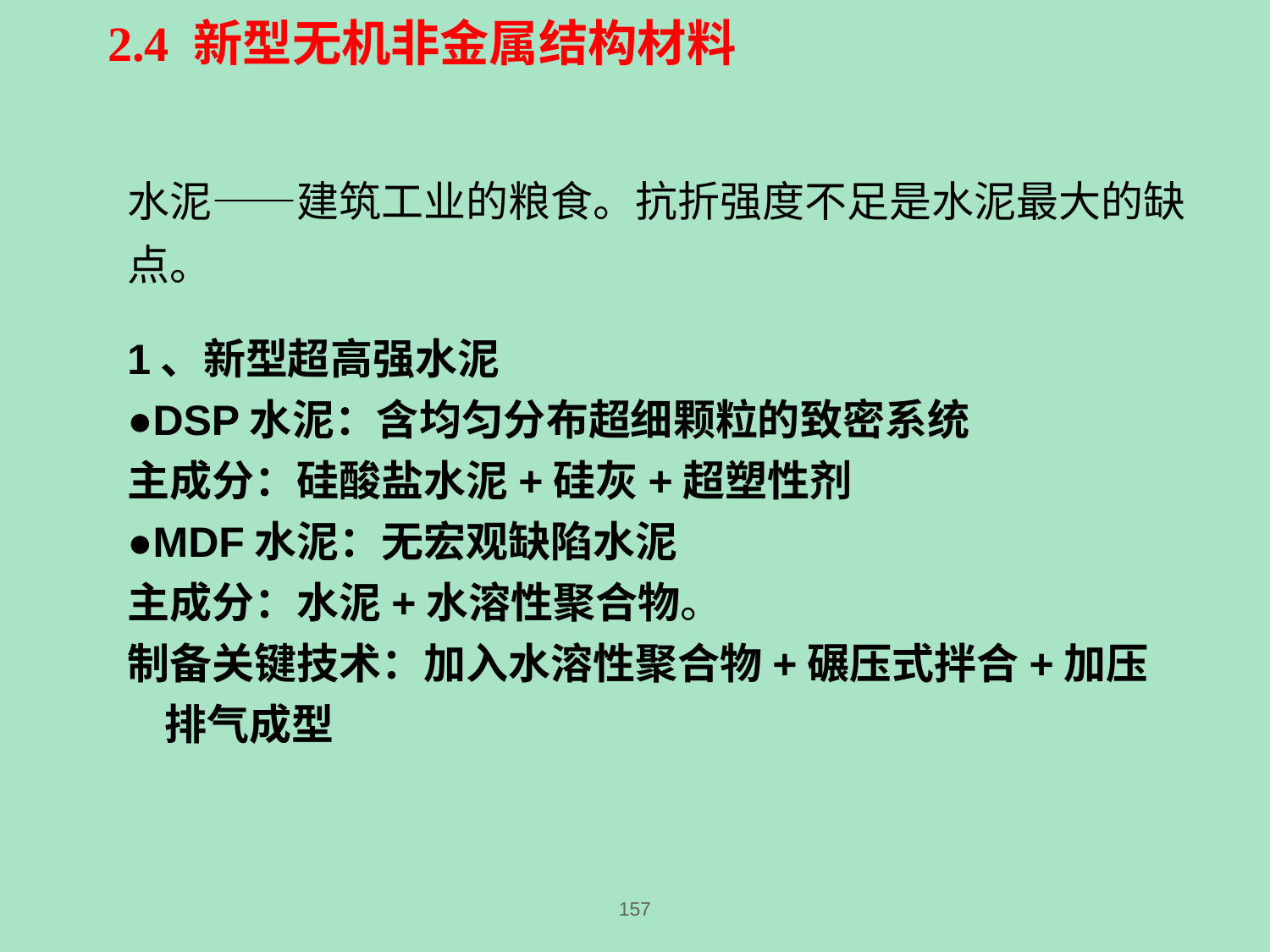

2.4 新型无机非金属结构材料
水泥——建筑工业的粮食。抗折强度不足是水泥最大的缺点。
1、新型超高强水泥
●DSP水泥：含均匀分布超细颗粒的致密系统
主成分：硅酸盐水泥+硅灰+超塑性剂
●MDF水泥：无宏观缺陷水泥
主成分：水泥+水溶性聚合物。
制备关键技术：加入水溶性聚合物+碾压式拌合+加压排气成型
157